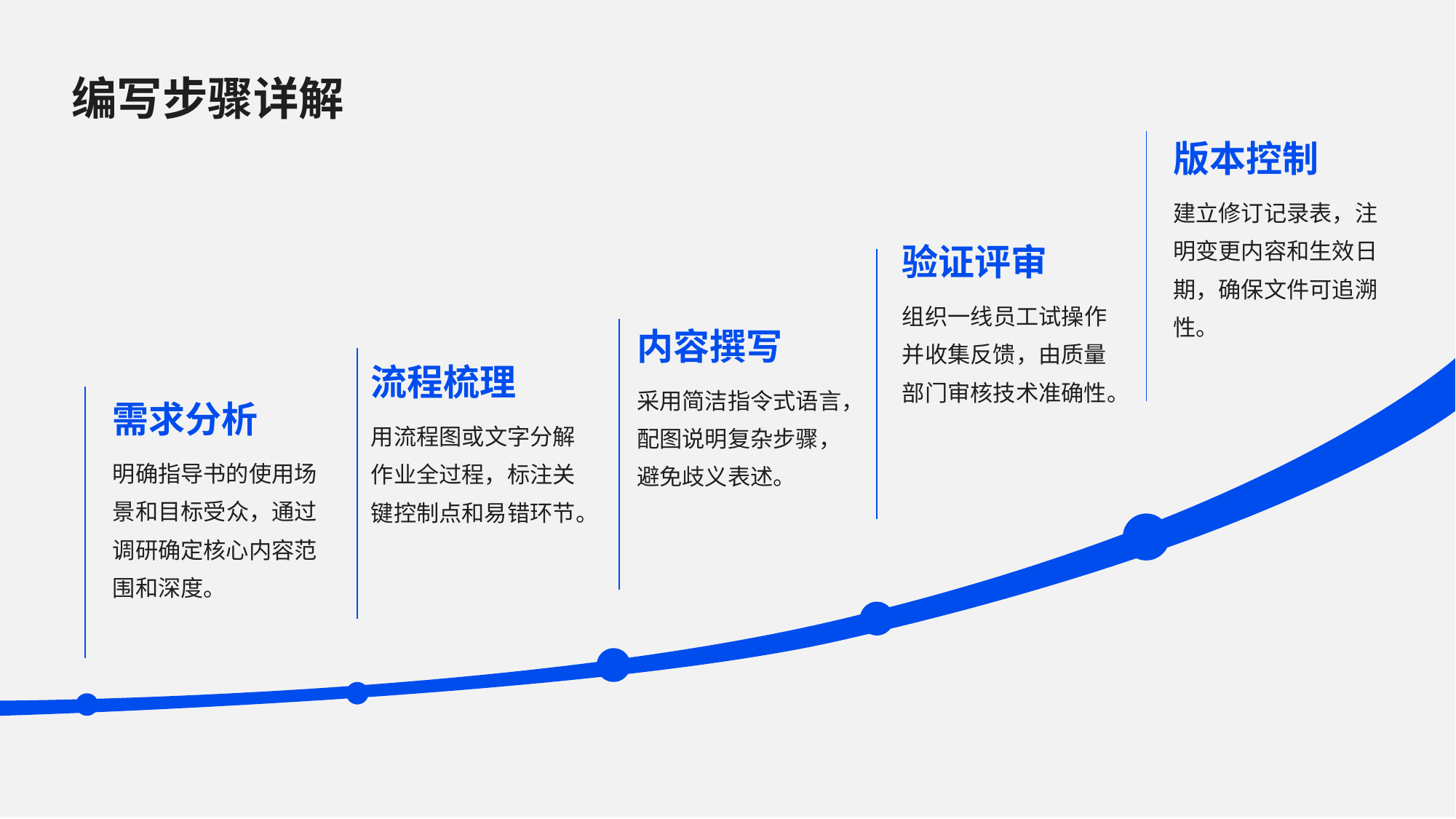

编写步骤详解
版本控制
建立修订记录表，注明变更内容和生效日期，确保文件可追溯性。
验证评审
组织一线员工试操作并收集反馈，由质量部门审核技术准确性。
内容撰写
流程梳理

采用简洁指令式语言，配图说明复杂步骤，避免歧义表述。
需求分析
用流程图或文字分解作业全过程，标注关键控制点和易错环节。
明确指导书的使用场景和目标受众，通过调研确定核心内容范围和深度。